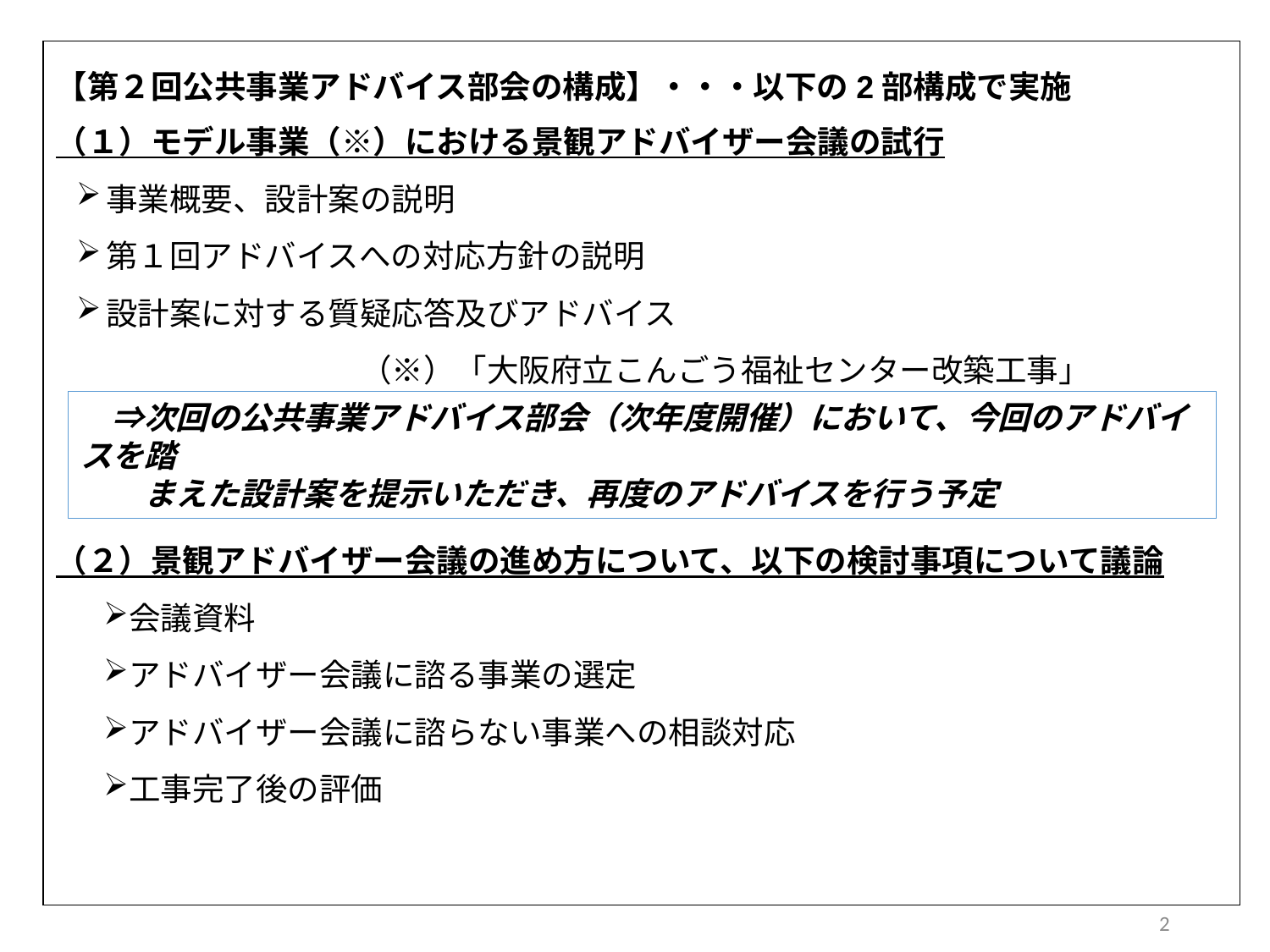

【第２回公共事業アドバイス部会の構成】・・・以下の2部構成で実施

（１）モデル事業（※）における景観アドバイザー会議の試行
事業概要、設計案の説明
第１回アドバイスへの対応方針の説明
設計案に対する質疑応答及びアドバイス　　　　　　　　　　　　　　　　　　　　　　　　（※）「大阪府立こんごう福祉センター改築工事」
　⇒次回の公共事業アドバイス部会（次年度開催）において、今回のアドバイスを踏
　　まえた設計案を提示いただき、再度のアドバイスを行う予定
（２）景観アドバイザー会議の進め方について、以下の検討事項について議論
会議資料
アドバイザー会議に諮る事業の選定
アドバイザー会議に諮らない事業への相談対応
工事完了後の評価
2